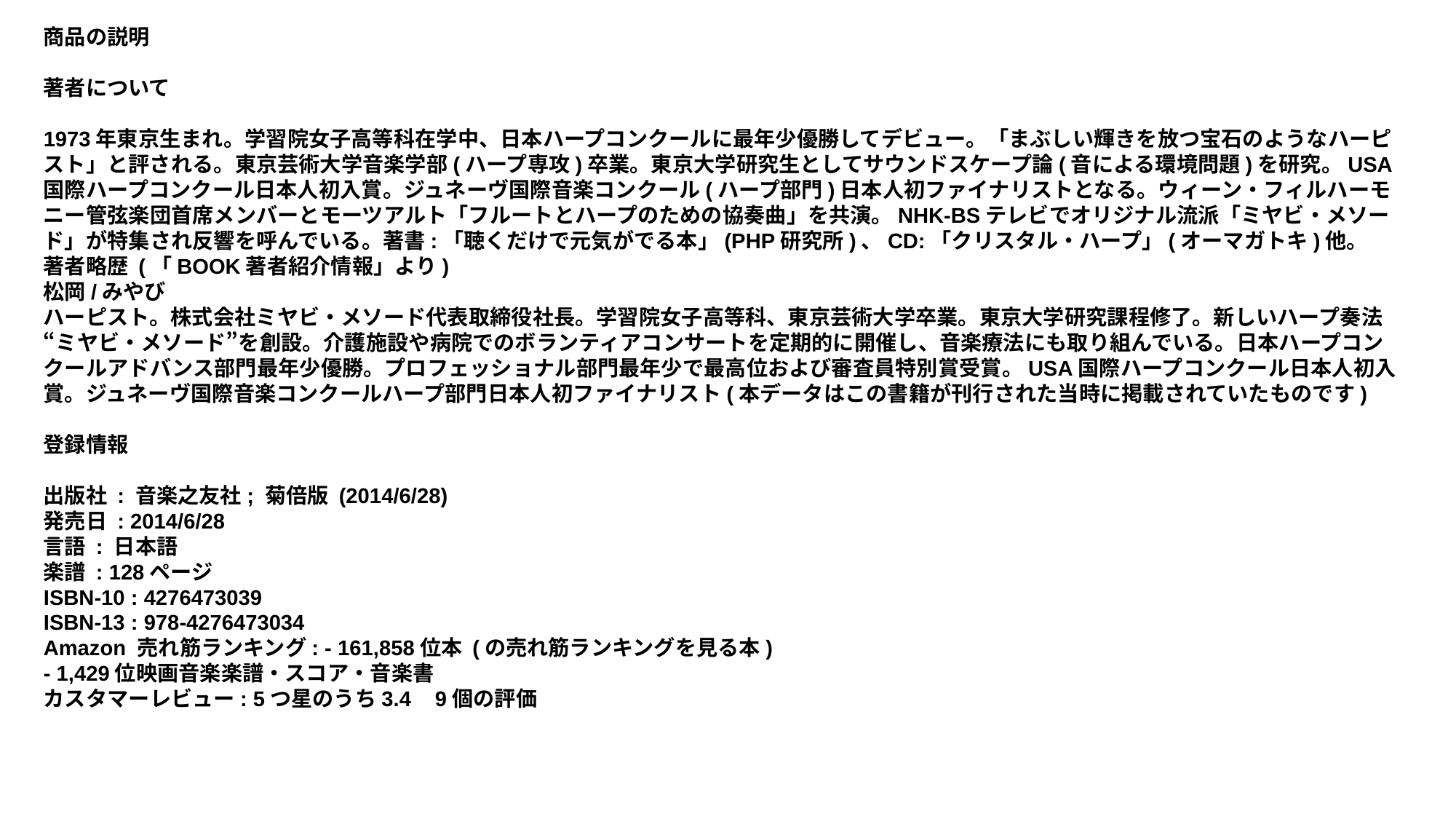

商品の説明

著者について

1973年東京生まれ。学習院女子高等科在学中、日本ハープコンクールに最年少優勝してデビュー。「まぶしい輝きを放つ宝石のようなハーピスト」と評される。東京芸術大学音楽学部(ハープ専攻)卒業。東京大学研究生としてサウンドスケープ論(音による環境問題)を研究。USA国際ハープコンクール日本人初入賞。ジュネーヴ国際音楽コンクール(ハープ部門)日本人初ファイナリストとなる。ウィーン・フィルハーモニー管弦楽団首席メンバーとモーツアルト「フルートとハープのための協奏曲」を共演。NHK-BSテレビでオリジナル流派「ミヤビ・メソード」が特集され反響を呼んでいる。著書:「聴くだけで元気がでる本」(PHP研究所)、CD:「クリスタル・ハープ」(オーマガトキ)他。
著者略歴 (「BOOK著者紹介情報」より)
松岡/みやび
ハーピスト。株式会社ミヤビ・メソード代表取締役社長。学習院女子高等科、東京芸術大学卒業。東京大学研究課程修了。新しいハープ奏法“ミヤビ・メソード”を創設。介護施設や病院でのボランティアコンサートを定期的に開催し、音楽療法にも取り組んでいる。日本ハープコンクールアドバンス部門最年少優勝。プロフェッショナル部門最年少で最高位および審査員特別賞受賞。USA国際ハープコンクール日本人初入賞。ジュネーヴ国際音楽コンクールハープ部門日本人初ファイナリスト(本データはこの書籍が刊行された当時に掲載されていたものです)

登録情報

出版社 : 音楽之友社; 菊倍版 (2014/6/28)
発売日 : 2014/6/28
言語 : 日本語
楽譜 : 128ページ
ISBN-10 : 4276473039
ISBN-13 : 978-4276473034
Amazon 売れ筋ランキング: - 161,858位本 (の売れ筋ランキングを見る本)
- 1,429位映画音楽楽譜・スコア・音楽書
カスタマーレビュー: 5つ星のうち3.4    9個の評価